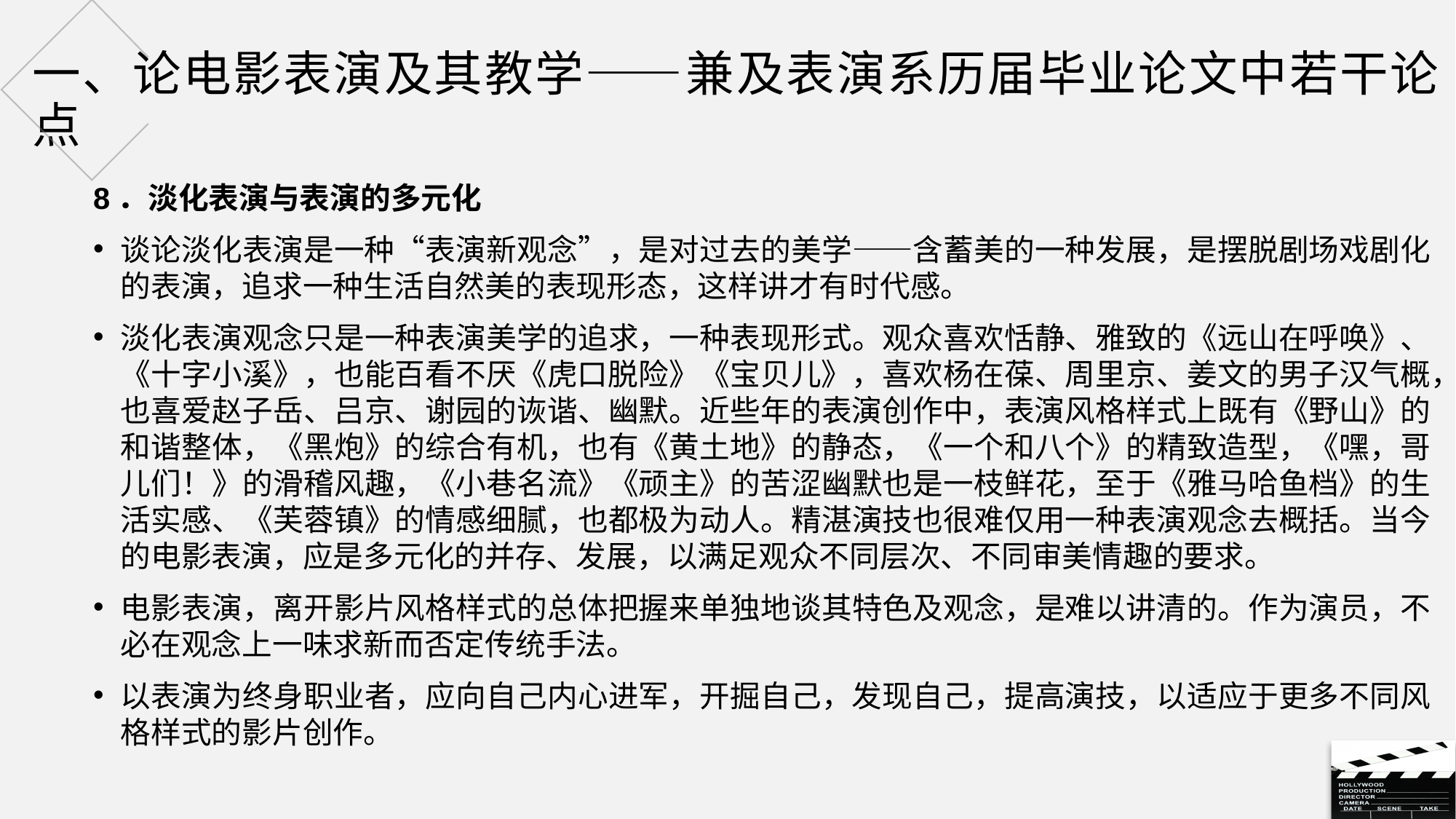

# 一、论电影表演及其教学——兼及表演系历届毕业论文中若干论点
8．淡化表演与表演的多元化
谈论淡化表演是一种“表演新观念”，是对过去的美学——含蓄美的一种发展，是摆脱剧场戏剧化的表演，追求一种生活自然美的表现形态，这样讲才有时代感。
淡化表演观念只是一种表演美学的追求，一种表现形式。观众喜欢恬静、雅致的《远山在呼唤》、《十字小溪》，也能百看不厌《虎口脱险》《宝贝儿》，喜欢杨在葆、周里京、姜文的男子汉气概，也喜爱赵子岳、吕京、谢园的诙谐、幽默。近些年的表演创作中，表演风格样式上既有《野山》的和谐整体，《黑炮》的综合有机，也有《黄土地》的静态，《一个和八个》的精致造型，《嘿，哥儿们！》的滑稽风趣，《小巷名流》《顽主》的苦涩幽默也是一枝鲜花，至于《雅马哈鱼档》的生活实感、《芙蓉镇》的情感细腻，也都极为动人。精湛演技也很难仅用一种表演观念去概括。当今的电影表演，应是多元化的并存、发展，以满足观众不同层次、不同审美情趣的要求。
电影表演，离开影片风格样式的总体把握来单独地谈其特色及观念，是难以讲清的。作为演员，不必在观念上一味求新而否定传统手法。
以表演为终身职业者，应向自己内心进军，开掘自己，发现自己，提高演技，以适应于更多不同风格样式的影片创作。